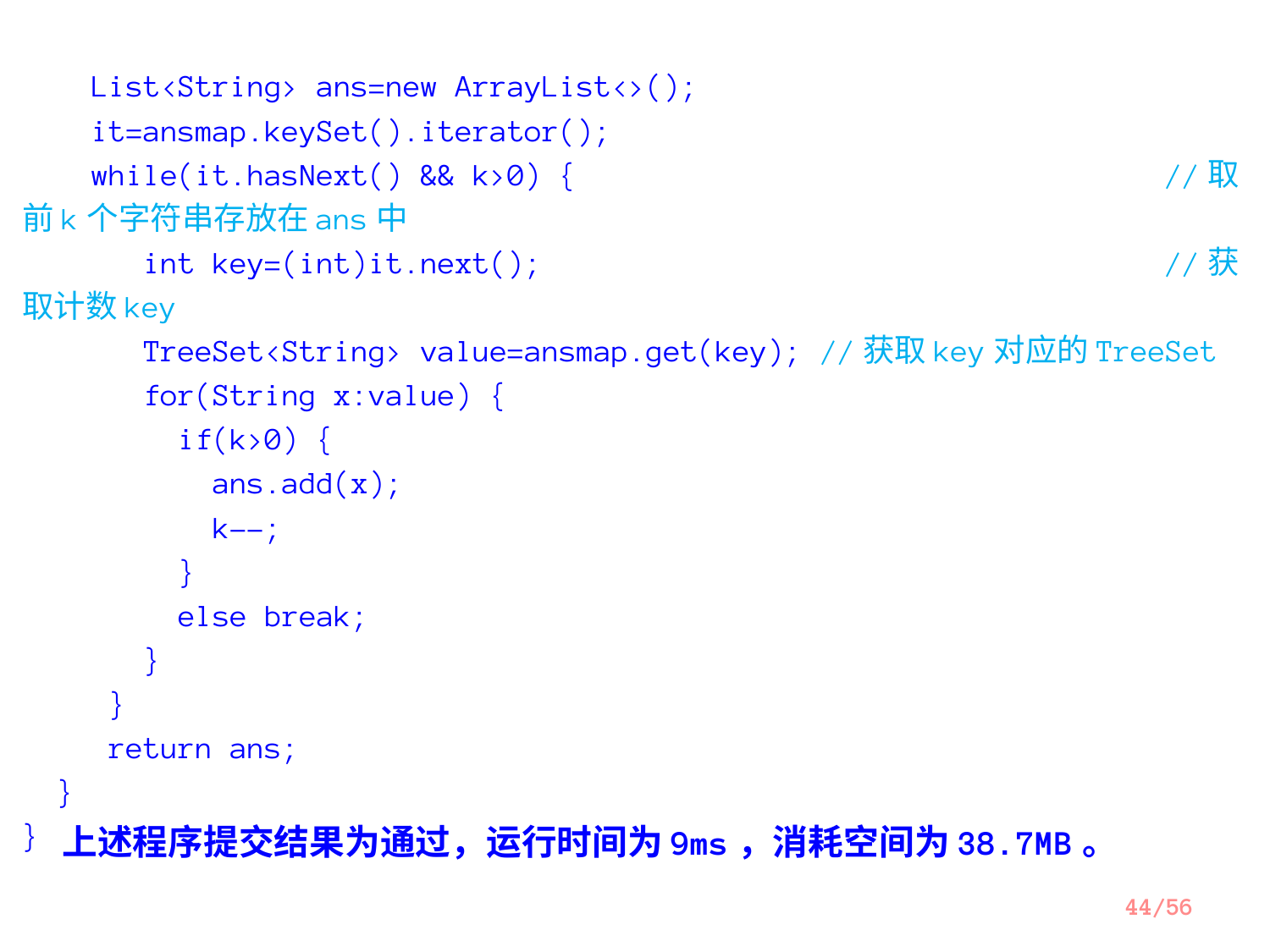

List<String> ans=new ArrayList<>();
    it=ansmap.keySet().iterator();
    while(it.hasNext() && k>0) { 					//取前k个字符串存放在ans中
       int key=(int)it.next();  					//获取计数key
       TreeSet<String> value=ansmap.get(key); //获取key对应的TreeSet
       for(String x:value) {
         if(k>0) {
           ans.add(x);
           k--;
         }
         else break;
       }
     }
     return ans;
  }
}
上述程序提交结果为通过，运行时间为9ms，消耗空间为38.7MB。
44/56